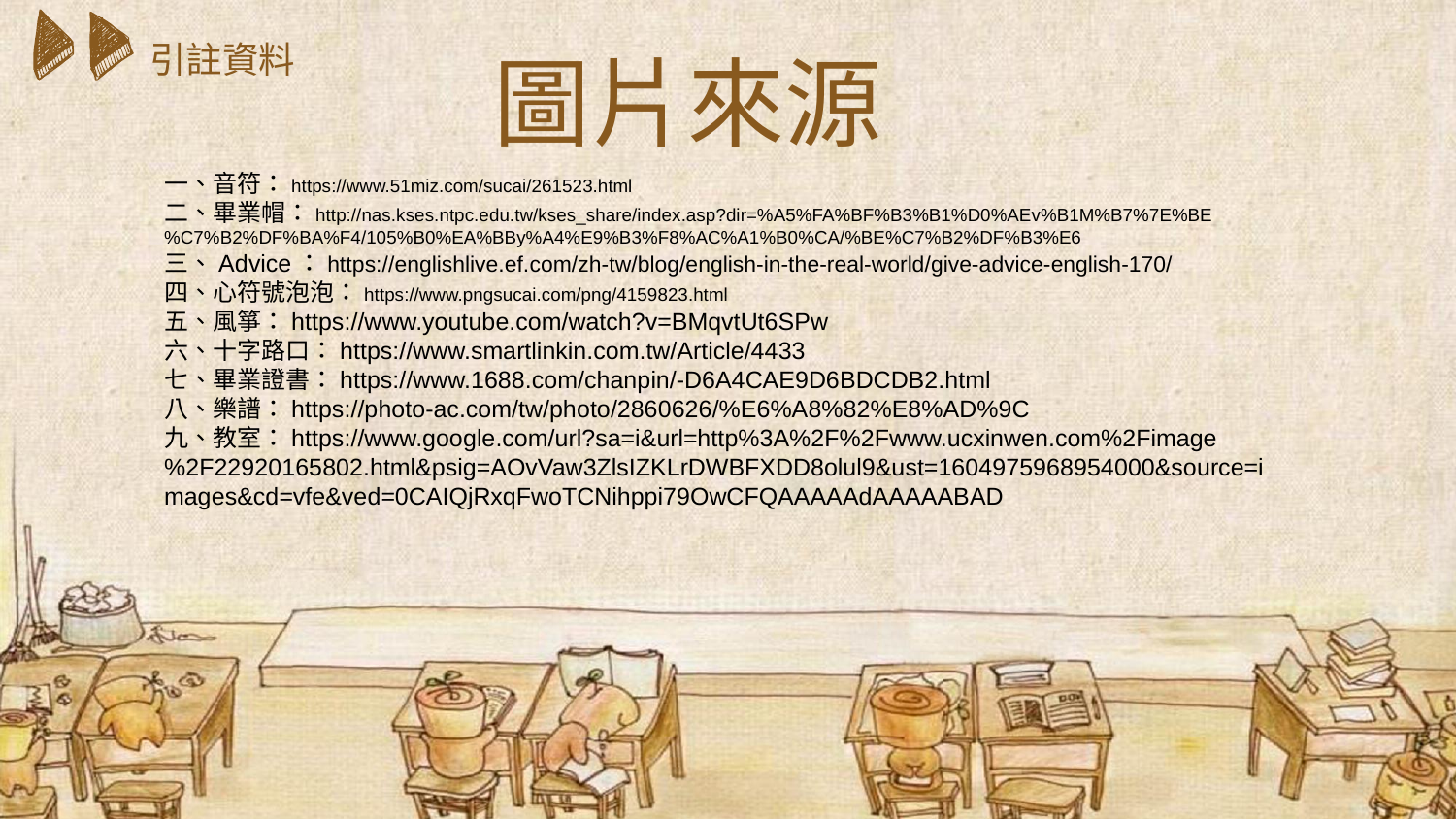

引註資料

圖片來源
一、音符：https://www.51miz.com/sucai/261523.html
二、畢業帽：http://nas.kses.ntpc.edu.tw/kses_share/index.asp?dir=%A5%FA%BF%B3%B1%D0%AEv%B1M%B7%7E%BE%C7%B2%DF%BA%F4/105%B0%EA%BBy%A4%E9%B3%F8%AC%A1%B0%CA/%BE%C7%B2%DF%B3%E6
三、Advice：https://englishlive.ef.com/zh-tw/blog/english-in-the-real-world/give-advice-english-170/
四、心符號泡泡：https://www.pngsucai.com/png/4159823.html
五、風箏：https://www.youtube.com/watch?v=BMqvtUt6SPw
六、十字路口：https://www.smartlinkin.com.tw/Article/4433
七、畢業證書：https://www.1688.com/chanpin/-D6A4CAE9D6BDCDB2.html
八、樂譜：https://photo-ac.com/tw/photo/2860626/%E6%A8%82%E8%AD%9C
九、教室：https://www.google.com/url?sa=i&url=http%3A%2F%2Fwww.ucxinwen.com%2Fimage%2F22920165802.html&psig=AOvVaw3ZlsIZKLrDWBFXDD8olul9&ust=1604975968954000&source=images&cd=vfe&ved=0CAIQjRxqFwoTCNihppi79OwCFQAAAAAdAAAAABAD